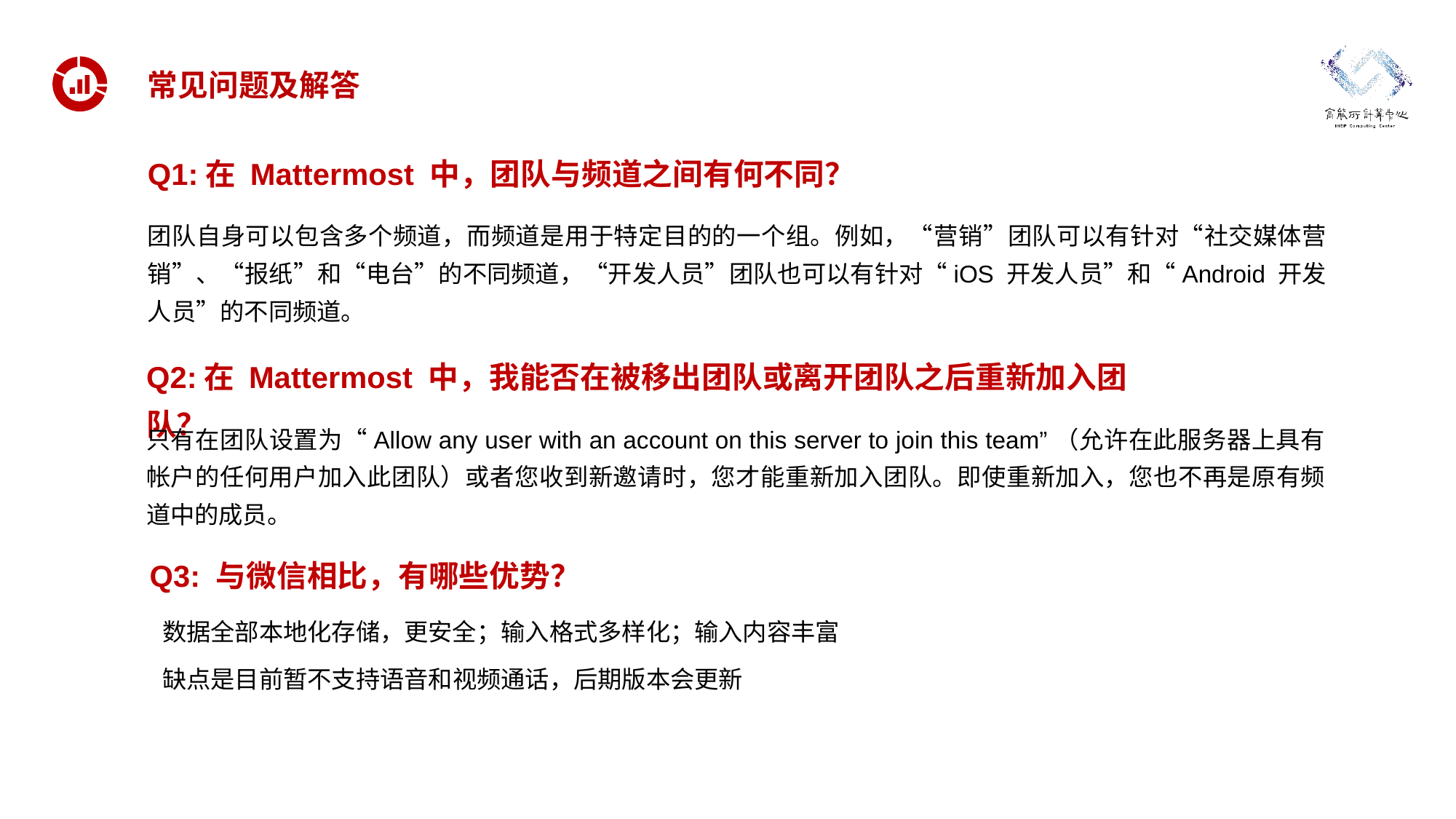

常见问题及解答
Q1:在 Mattermost 中，团队与频道之间有何不同？
团队自身可以包含多个频道，而频道是用于特定目的的一个组。例如，“营销”团队可以有针对“社交媒体营销”、“报纸”和“电台”的不同频道，“开发人员”团队也可以有针对“iOS 开发人员”和“Android 开发人员”的不同频道。
Q2:在 Mattermost 中，我能否在被移出团队或离开团队之后重新加入团队？
只有在团队设置为“Allow any user with an account on this server to join this team”（允许在此服务器上具有帐户的任何用户加入此团队）或者您收到新邀请时，您才能重新加入团队。即使重新加入，您也不再是原有频道中的成员。
Q3: 与微信相比，有哪些优势？
数据全部本地化存储，更安全；输入格式多样化；输入内容丰富
缺点是目前暂不支持语音和视频通话，后期版本会更新